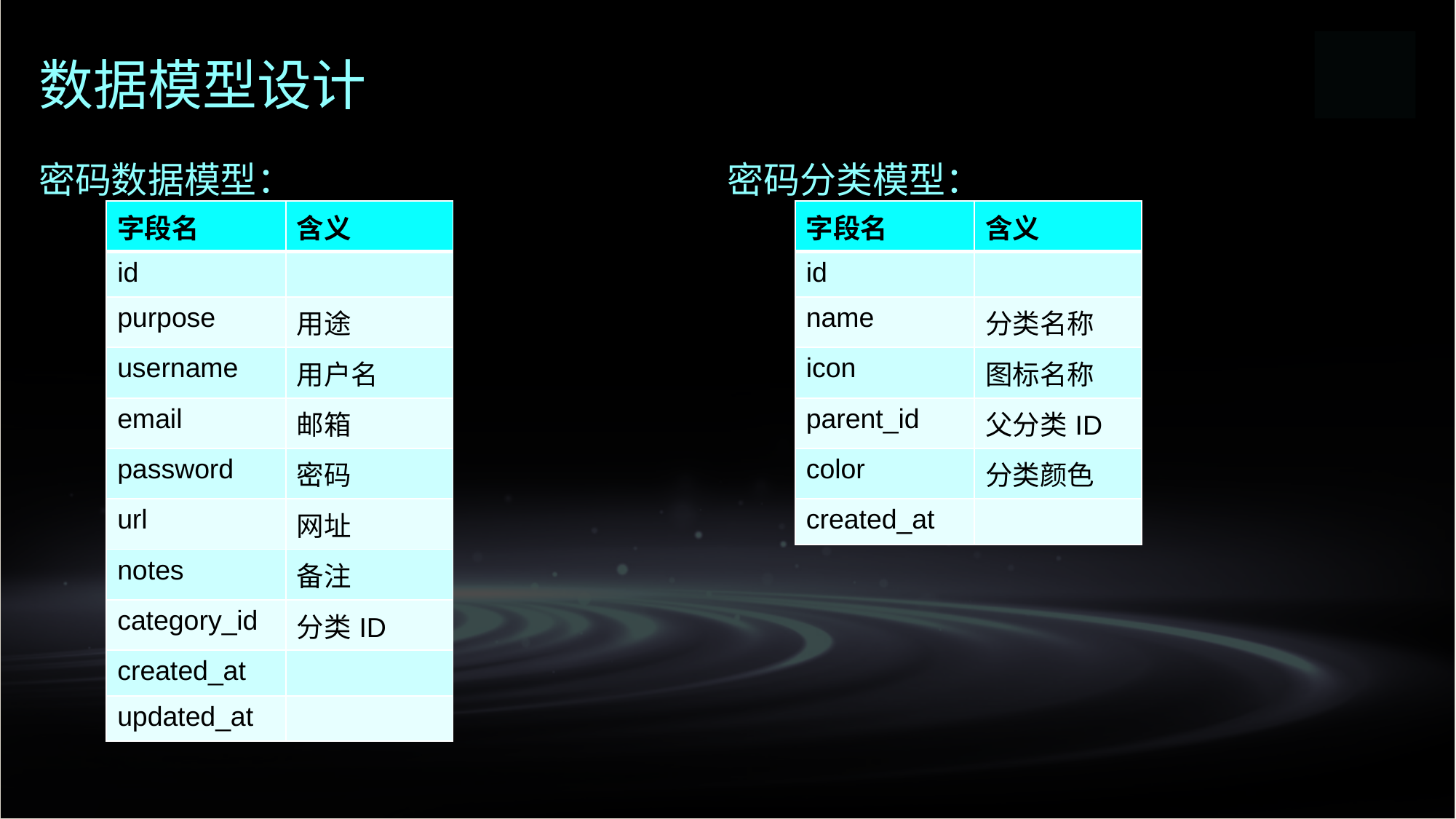

数据模型设计

密码数据模型：
密码分类模型：
| 字段名 | 含义 |
| --- | --- |
| id |  |
| purpose | 用途 |
| username | 用户名 |
| email | 邮箱 |
| password | 密码 |
| url | 网址 |
| notes | 备注 |
| category\_id | 分类ID |
| created\_at |  |
| updated\_at |  |
| 字段名 | 含义 |
| --- | --- |
| id |  |
| name | 分类名称 |
| icon | 图标名称 |
| parent\_id | 父分类ID |
| color | 分类颜色 |
| created\_at |  |